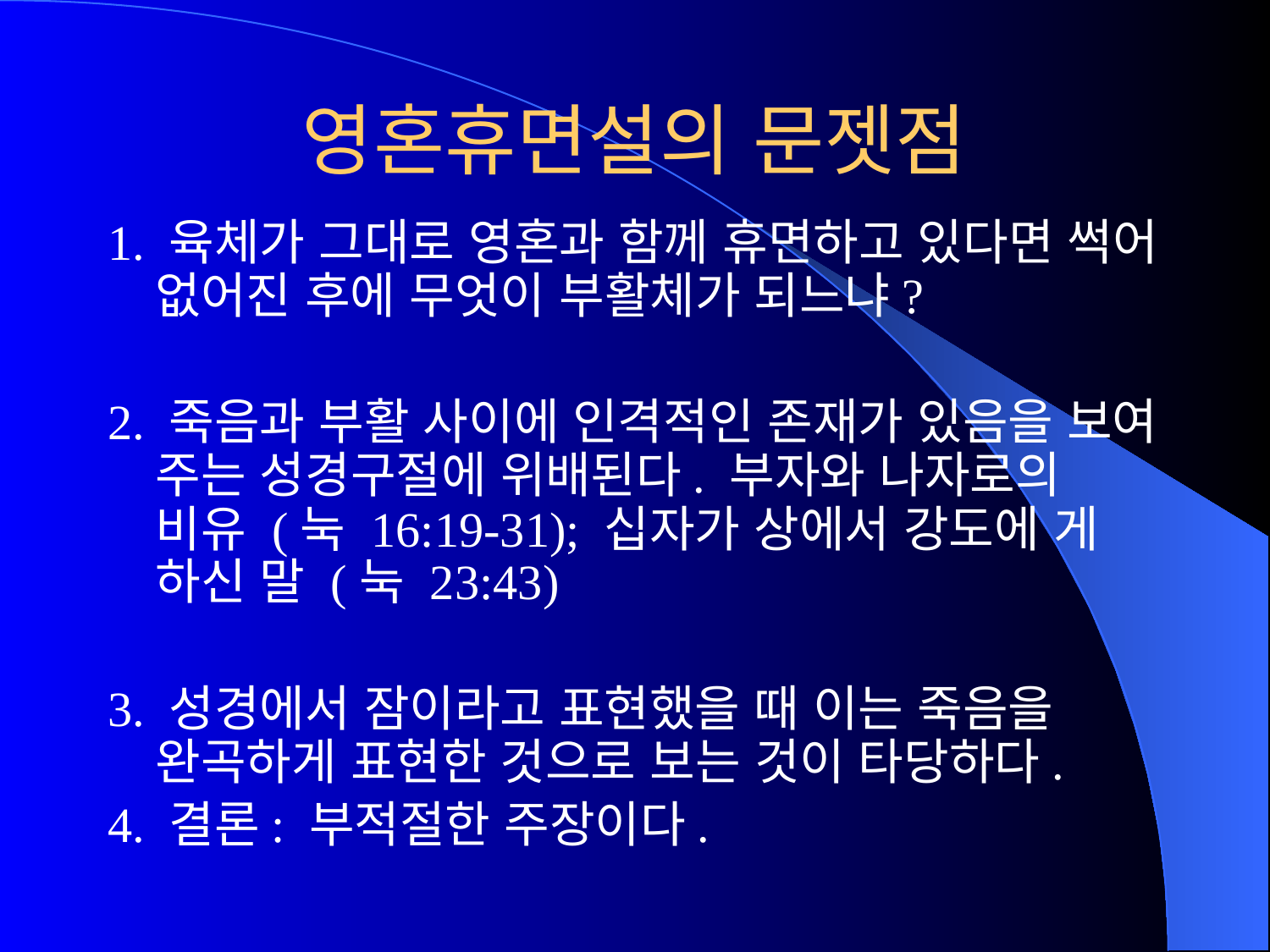

# 영혼휴면설의 문젯점
1. 육체가 그대로 영혼과 함께 휴면하고 있다면 썩어 없어진 후에 무엇이 부활체가 되느냐?

2. 죽음과 부활 사이에 인격적인 존재가 있음을 보여 주는 성경구절에 위배된다. 부자와 나자로의 비유 (눅 16:19-31); 십자가 상에서 강도에 게 하신 말 (눅 23:43)

3. 성경에서 잠이라고 표현했을 때 이는 죽음을 완곡하게 표현한 것으로 보는 것이 타당하다.
4. 결론: 부적절한 주장이다.